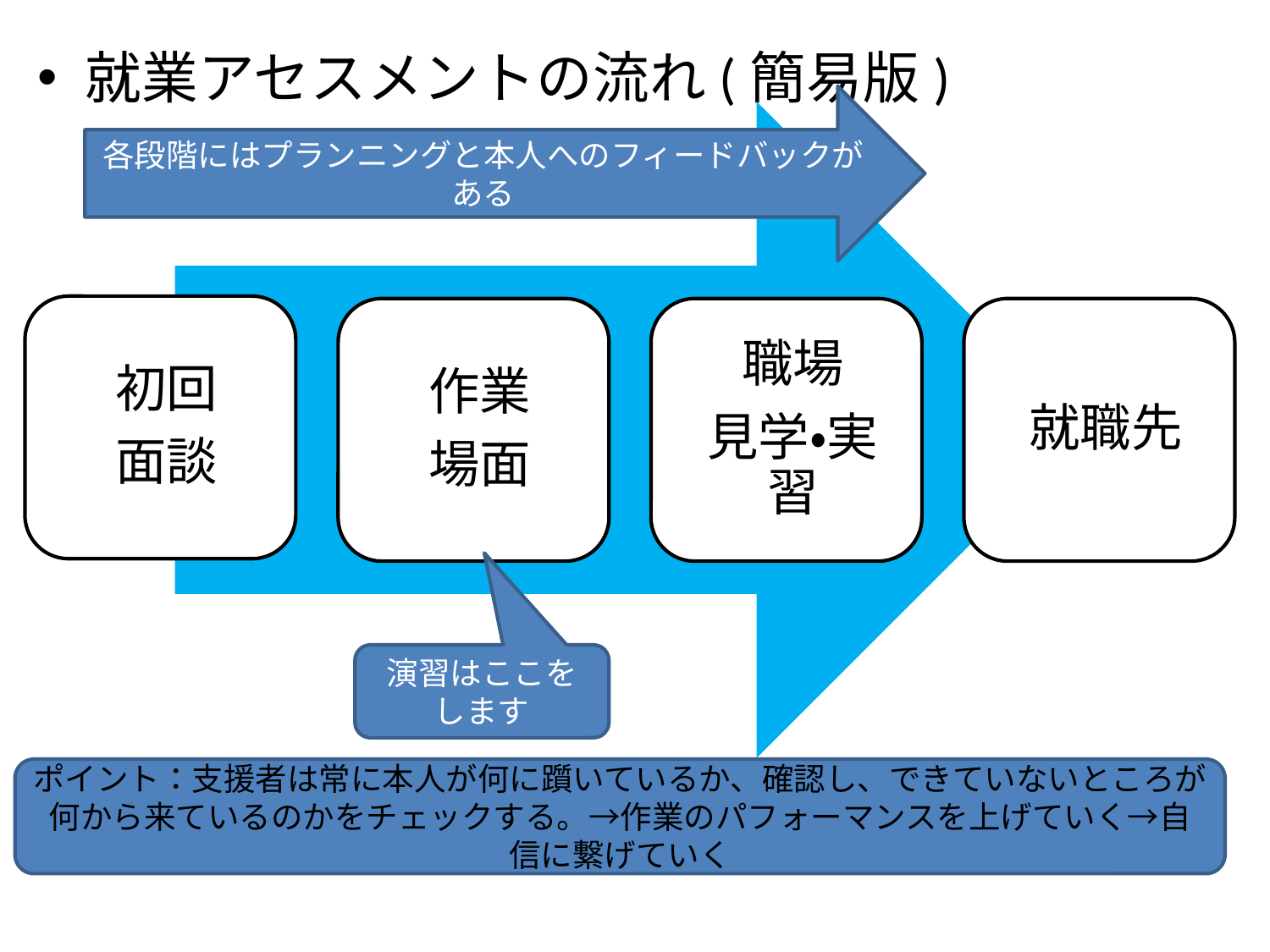

就業アセスメントの流れ(簡易版)

各段階にはプランニングと本人へのフィードバックがある
初回
面談
作業
場面
職場
見学・実習
就職先
演習はここをします
ポイント：支援者は常に本人が何に躓いているか、確認し、できていないところが何から来ているのかをチェックする。→作業のパフォーマンスを上げていく→自信に繋げていく